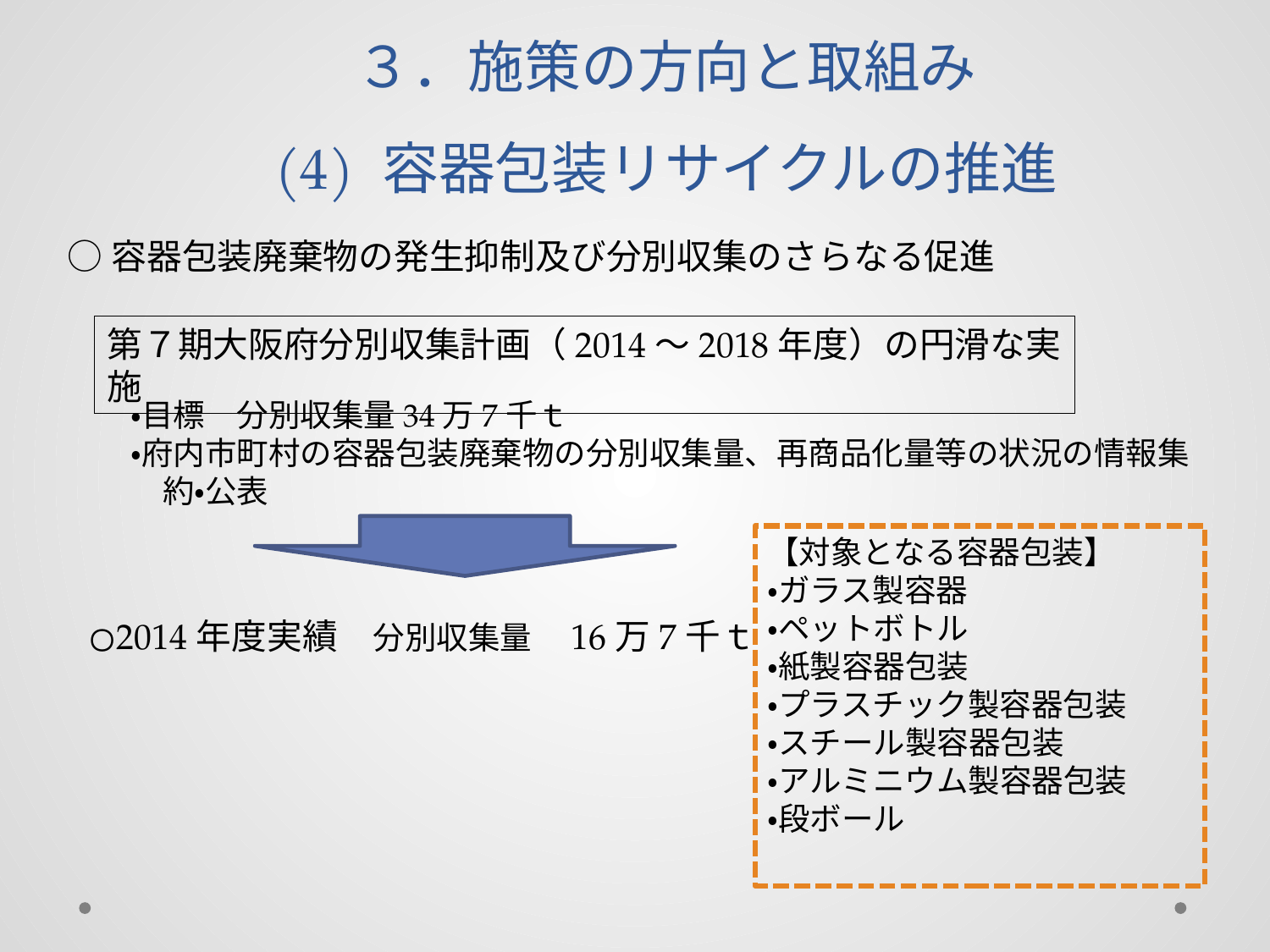

#
３．施策の方向と取組み
(4) 容器包装リサイクルの推進
○容器包装廃棄物の発生抑制及び分別収集のさらなる促進

　　・目標　分別収集量34万7千ｔ
　　・府内市町村の容器包装廃棄物の分別収集量、再商品化量等の状況の情報集
　　　約・公表

第７期大阪府分別収集計画（2014～2018年度）の円滑な実施

【対象となる容器包装】
・ガラス製容器
・ペットボトル
・紙製容器包装
・プラスチック製容器包装
・スチール製容器包装
・アルミニウム製容器包装
・段ボール

○2014年度実績　分別収集量　16万7千ｔ